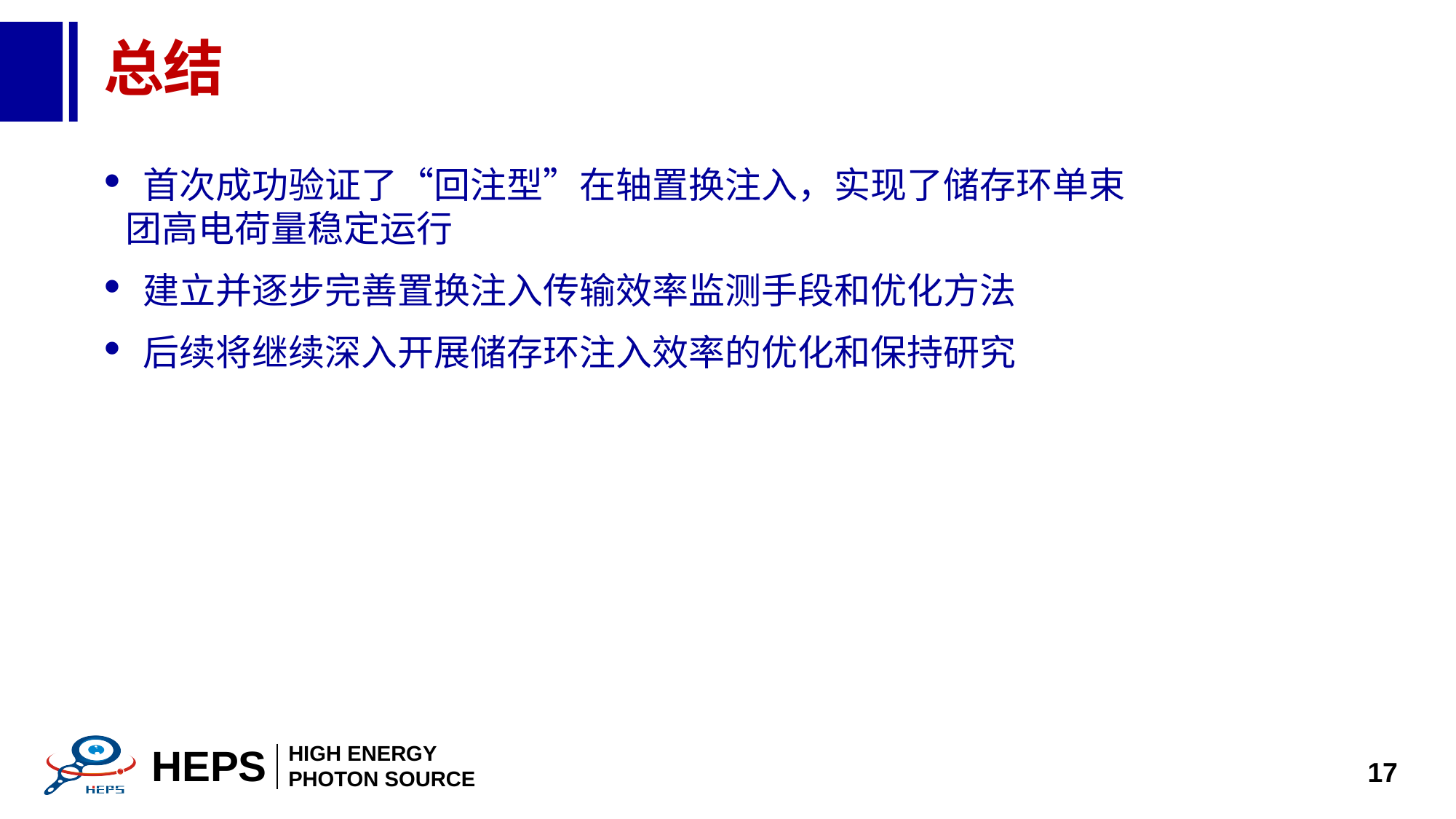

# 总结
 首次成功验证了“回注型”在轴置换注入，实现了储存环单束团高电荷量稳定运行
 建立并逐步完善置换注入传输效率监测手段和优化方法
 后续将继续深入开展储存环注入效率的优化和保持研究